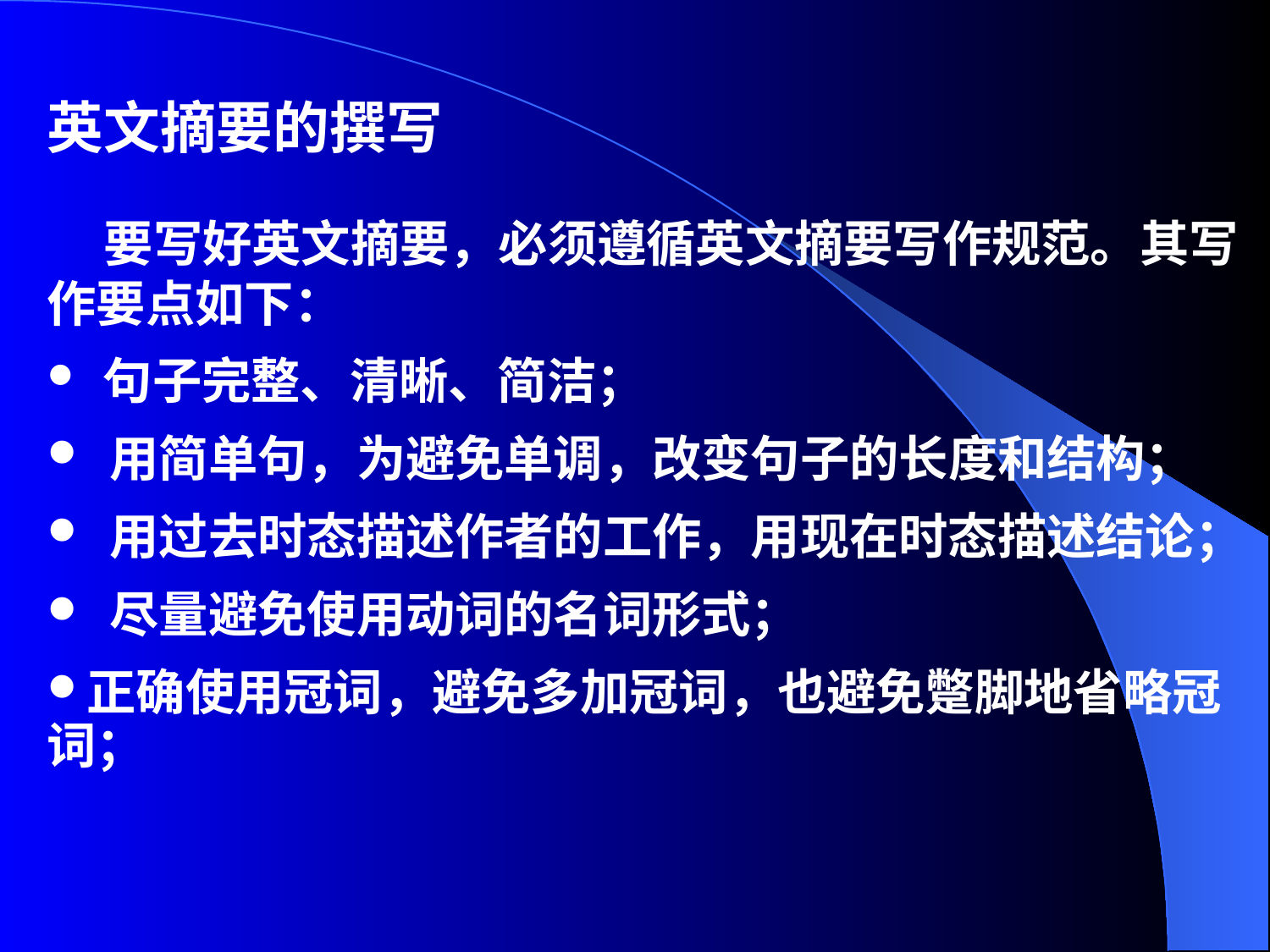

英文摘要的撰写
    要写好英文摘要，必须遵循英文摘要写作规范。其写作要点如下：
 句子完整、清晰、简洁；
 用简单句，为避免单调，改变句子的长度和结构；
 用过去时态描述作者的工作，用现在时态描述结论；
 尽量避免使用动词的名词形式；
正确使用冠词，避免多加冠词，也避免蹩脚地省略冠词；